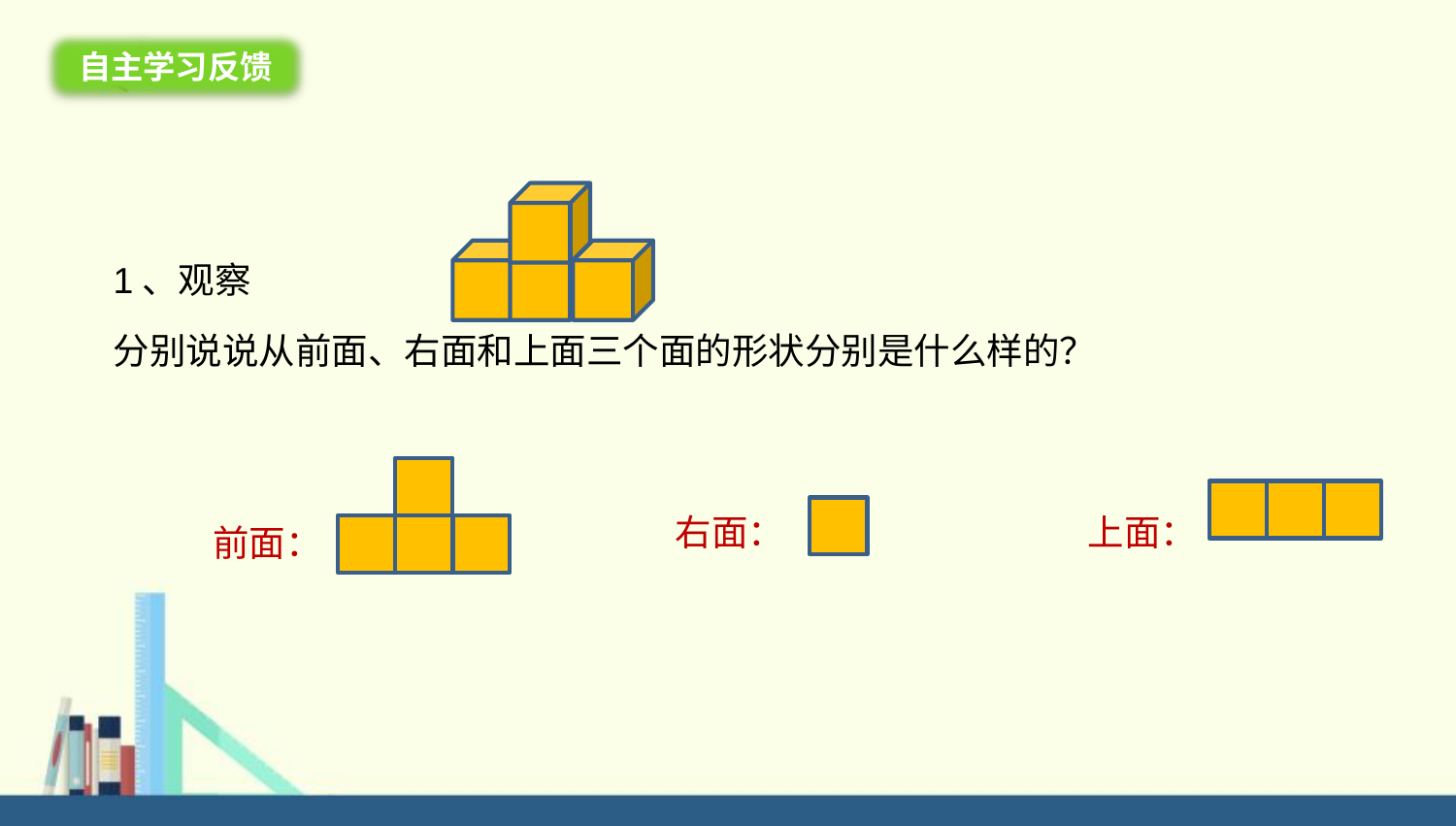

自主学习反馈

1、观察
分别说说从前面、右面和上面三个面的形状分别是什么样的？

右面：
上面：

前面：